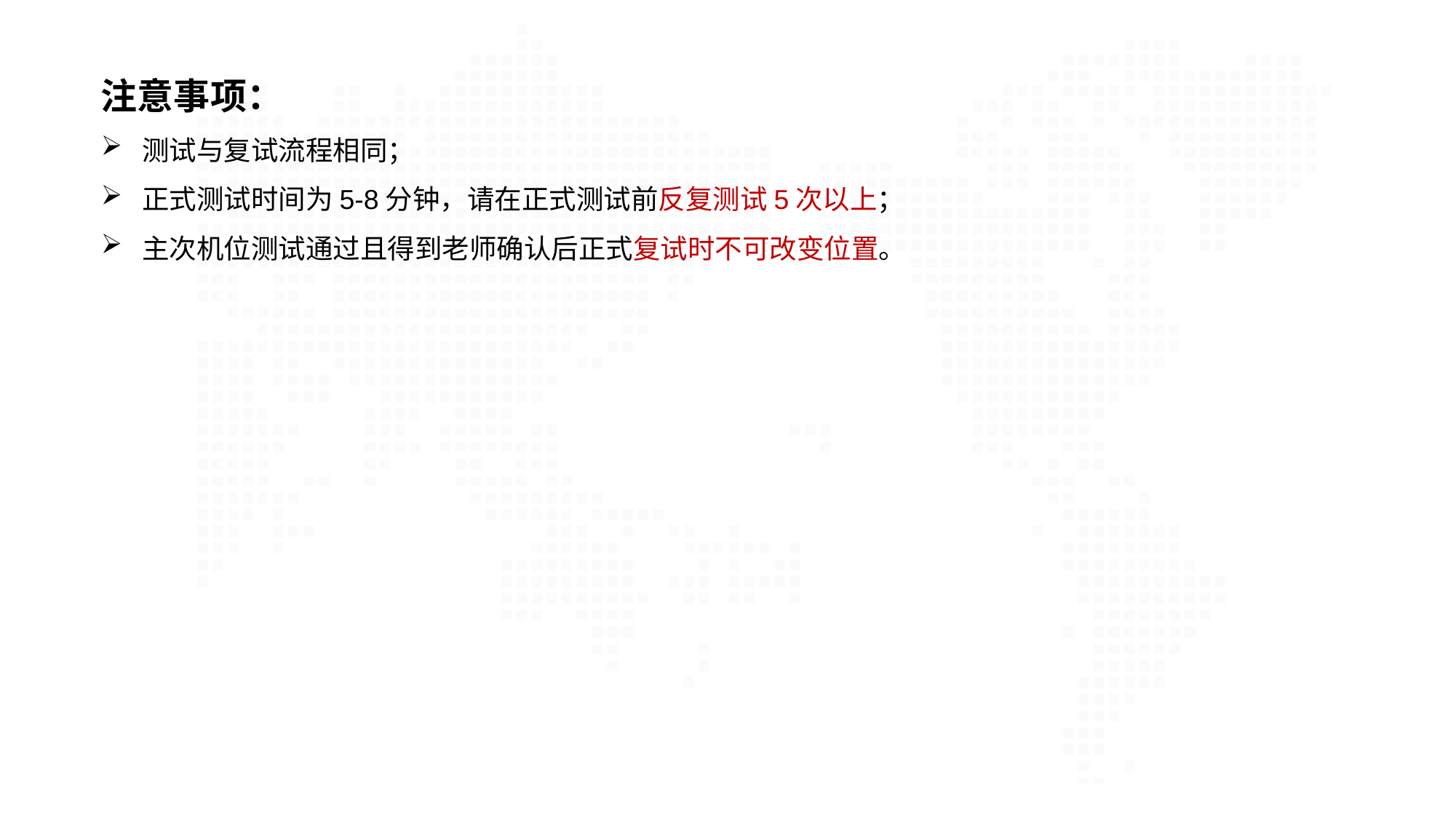

注意事项：
测试与复试流程相同；
正式测试时间为5-8分钟，请在正式测试前反复测试5次以上；
主次机位测试通过且得到老师确认后正式复试时不可改变位置。